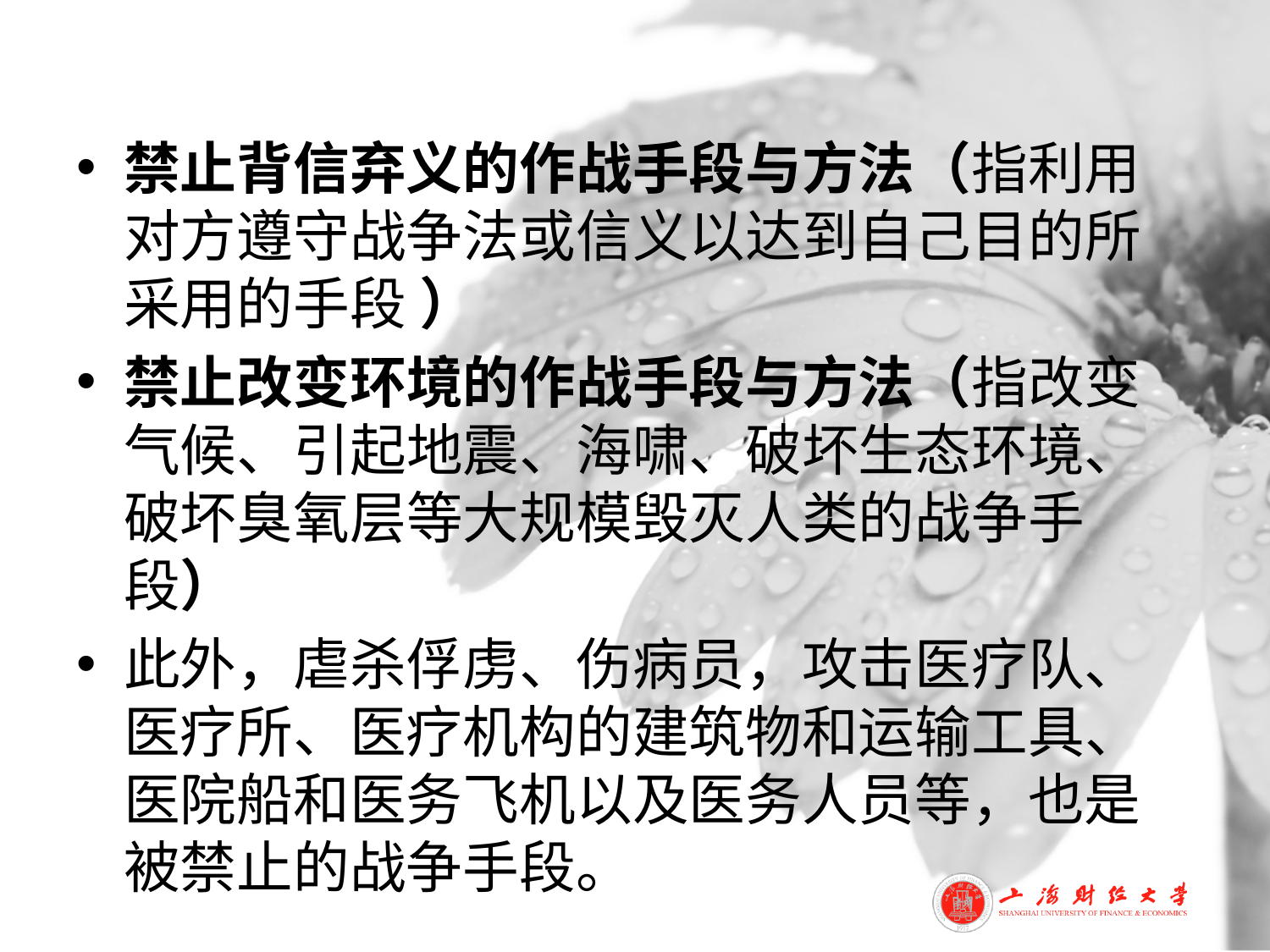

#
禁止背信弃义的作战手段与方法（指利用对方遵守战争法或信义以达到自己目的所采用的手段 ）
禁止改变环境的作战手段与方法（指改变气候、引起地震、海啸、破坏生态环境、破坏臭氧层等大规模毁灭人类的战争手段）
此外，虐杀俘虏、伤病员，攻击医疗队、医疗所、医疗机构的建筑物和运输工具、医院船和医务飞机以及医务人员等，也是被禁止的战争手段。